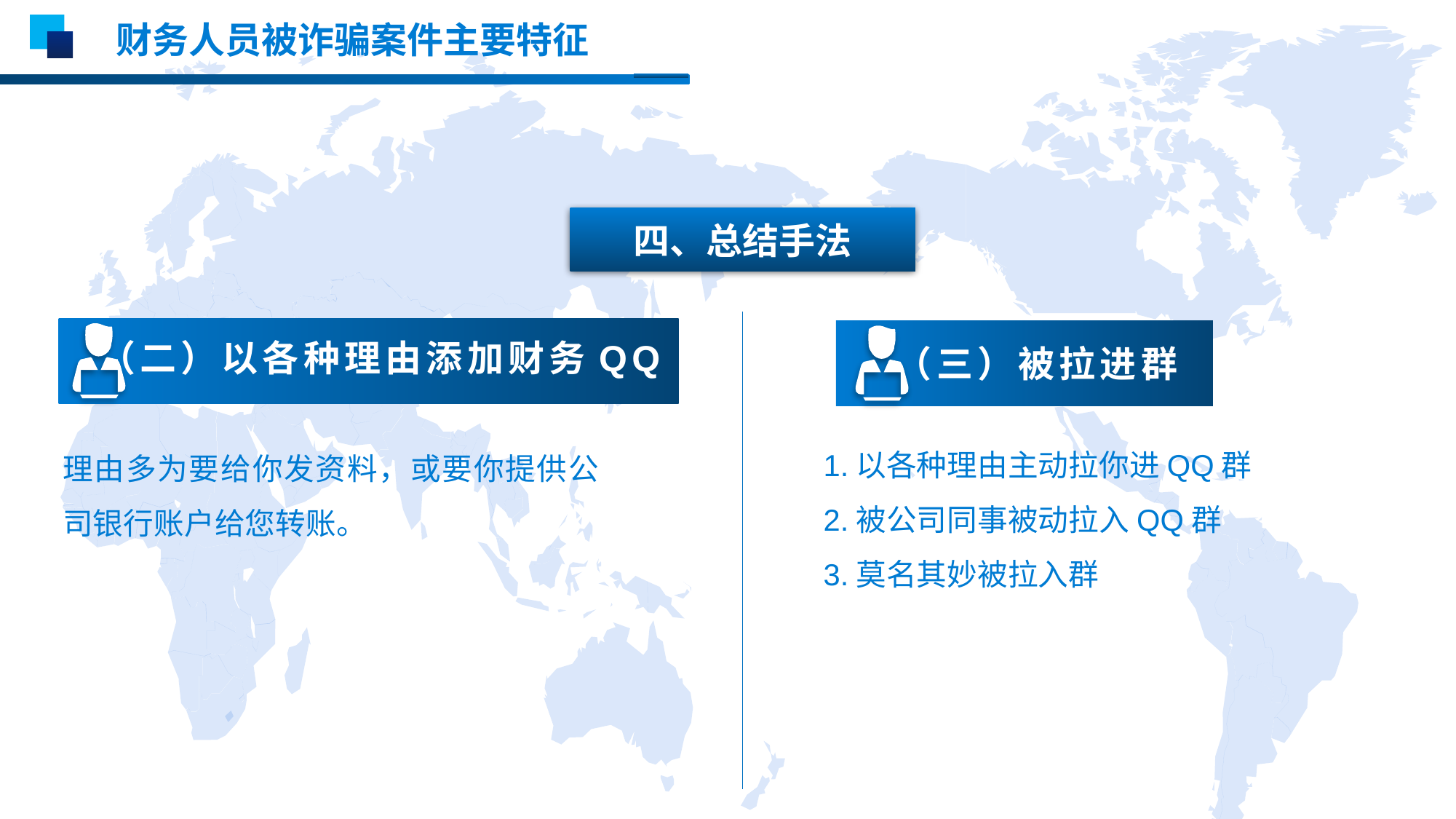

财务人员被诈骗案件主要特征

四、总结手法

（三）被拉进群
1.以各种理由主动拉你进QQ群
2.被公司同事被动拉入QQ群
3.莫名其妙被拉入群
（二）以各种理由添加财务QQ
理由多为要给你发资料，或要你提供公司银行账户给您转账。